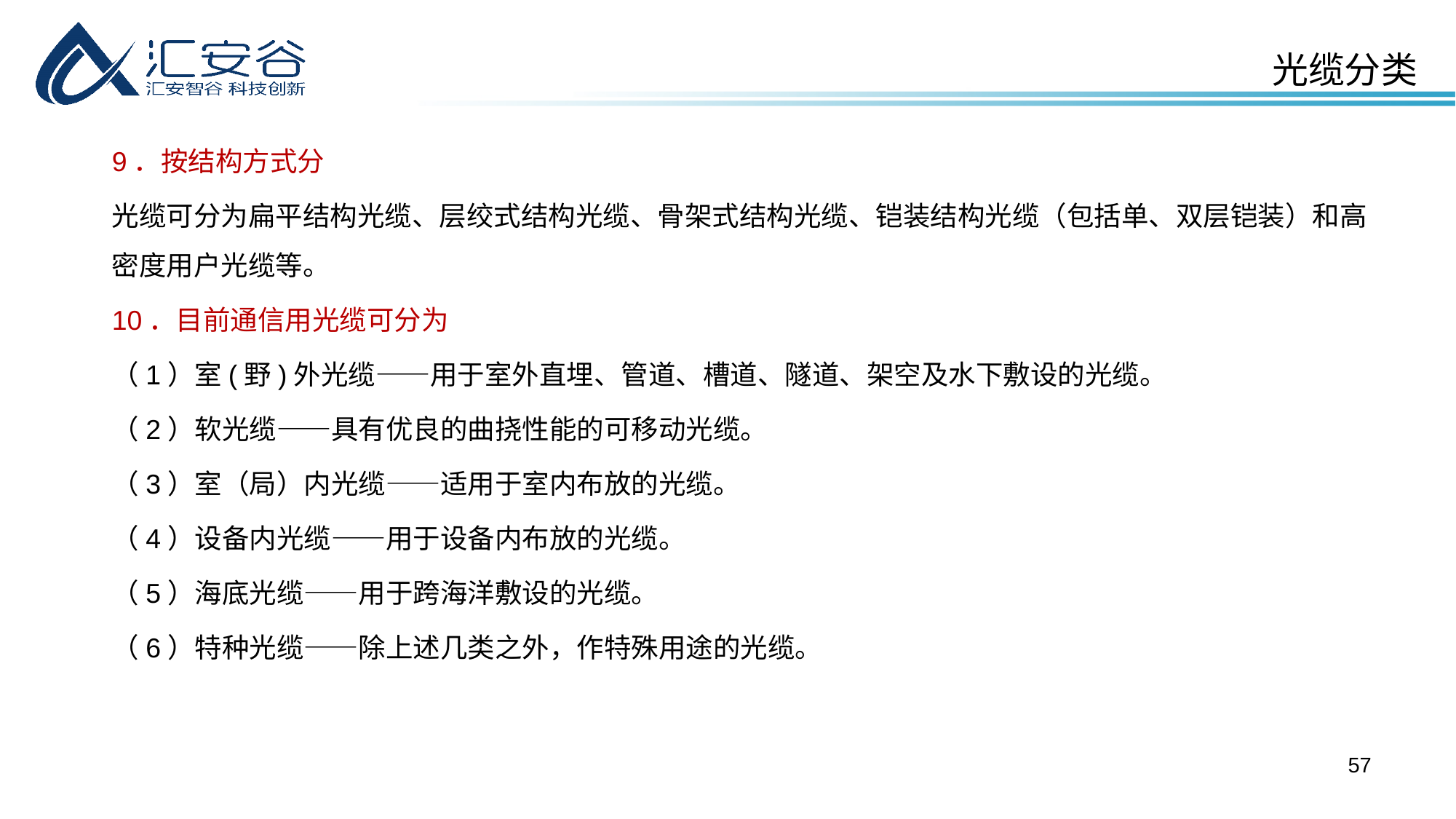

光缆分类
9．按结构方式分
光缆可分为扁平结构光缆、层绞式结构光缆、骨架式结构光缆、铠装结构光缆（包括单、双层铠装）和高密度用户光缆等。
10．目前通信用光缆可分为
（1）室(野)外光缆——用于室外直埋、管道、槽道、隧道、架空及水下敷设的光缆。
（2）软光缆——具有优良的曲挠性能的可移动光缆。
（3）室（局）内光缆——适用于室内布放的光缆。
（4）设备内光缆——用于设备内布放的光缆。
（5）海底光缆——用于跨海洋敷设的光缆。
（6）特种光缆——除上述几类之外，作特殊用途的光缆。

57